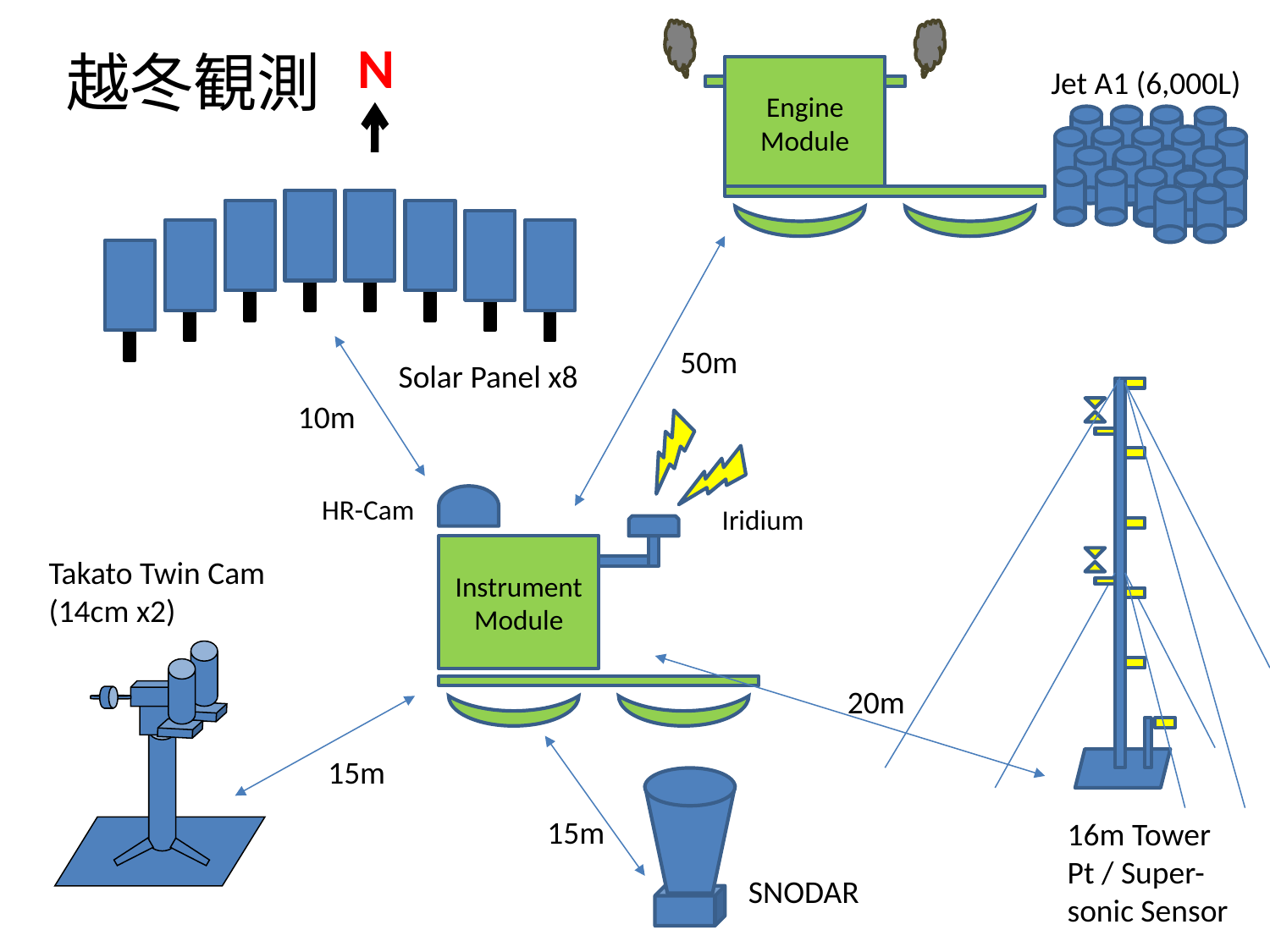

N
越冬観測
Jet A1 (6,000L)
Engine Module

50m
Solar Panel x8

10m

HR-Cam
Iridium

Instrument Module

Takato Twin Cam
(14cm x2)

20m

15m

15m
16m Tower
Pt / Super-sonic Sensor
SNODAR